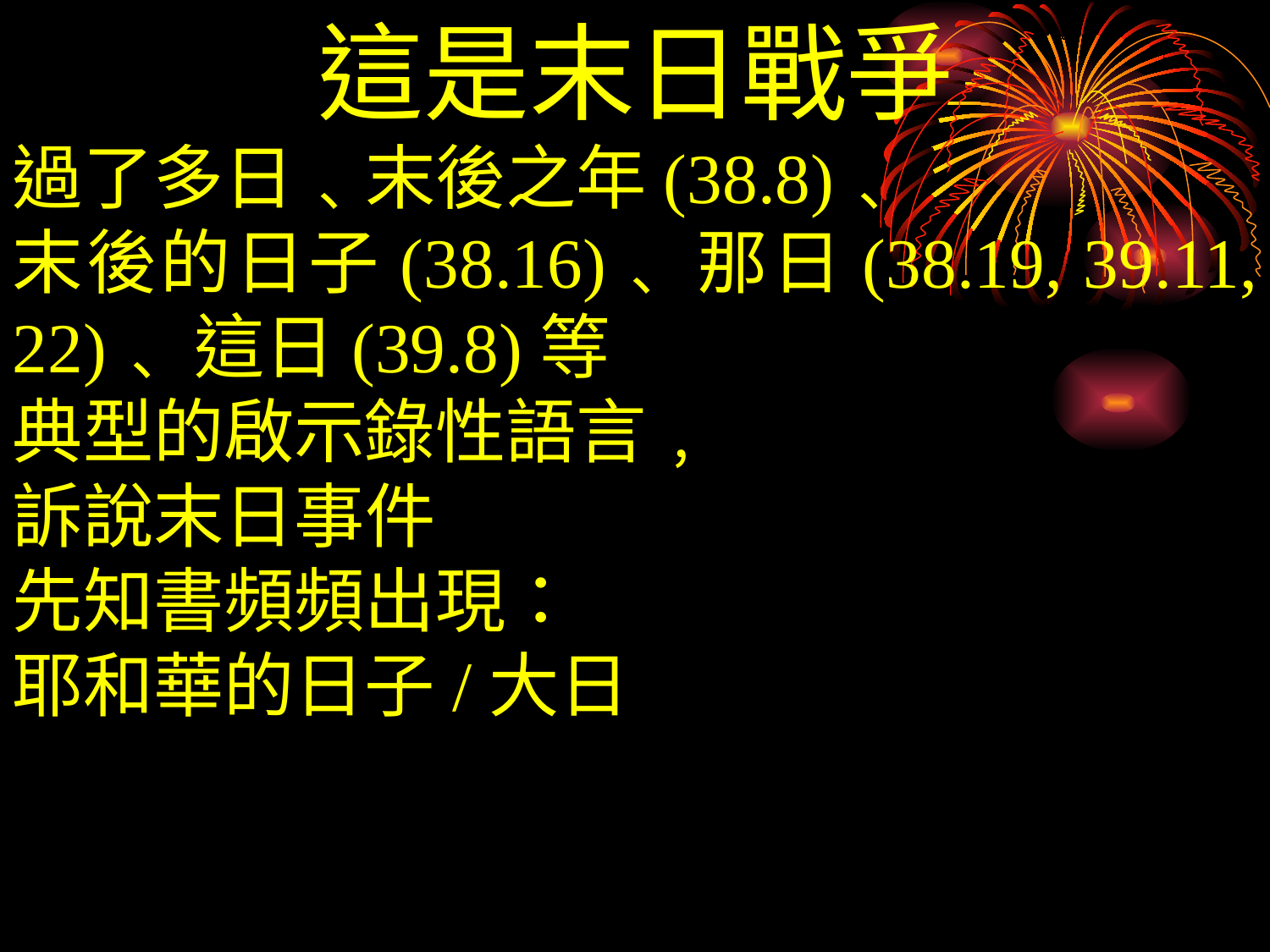

這是末日戰爭
過了多日﹑末後之年(38.8)﹑
末後的日子(38.16)﹑那日(38.19, 39.11, 22)﹑這日(39.8)等
典型的啟示錄性語言﹐
訴說末日事件
先知書頻頻出現：
耶和華的日子/大日